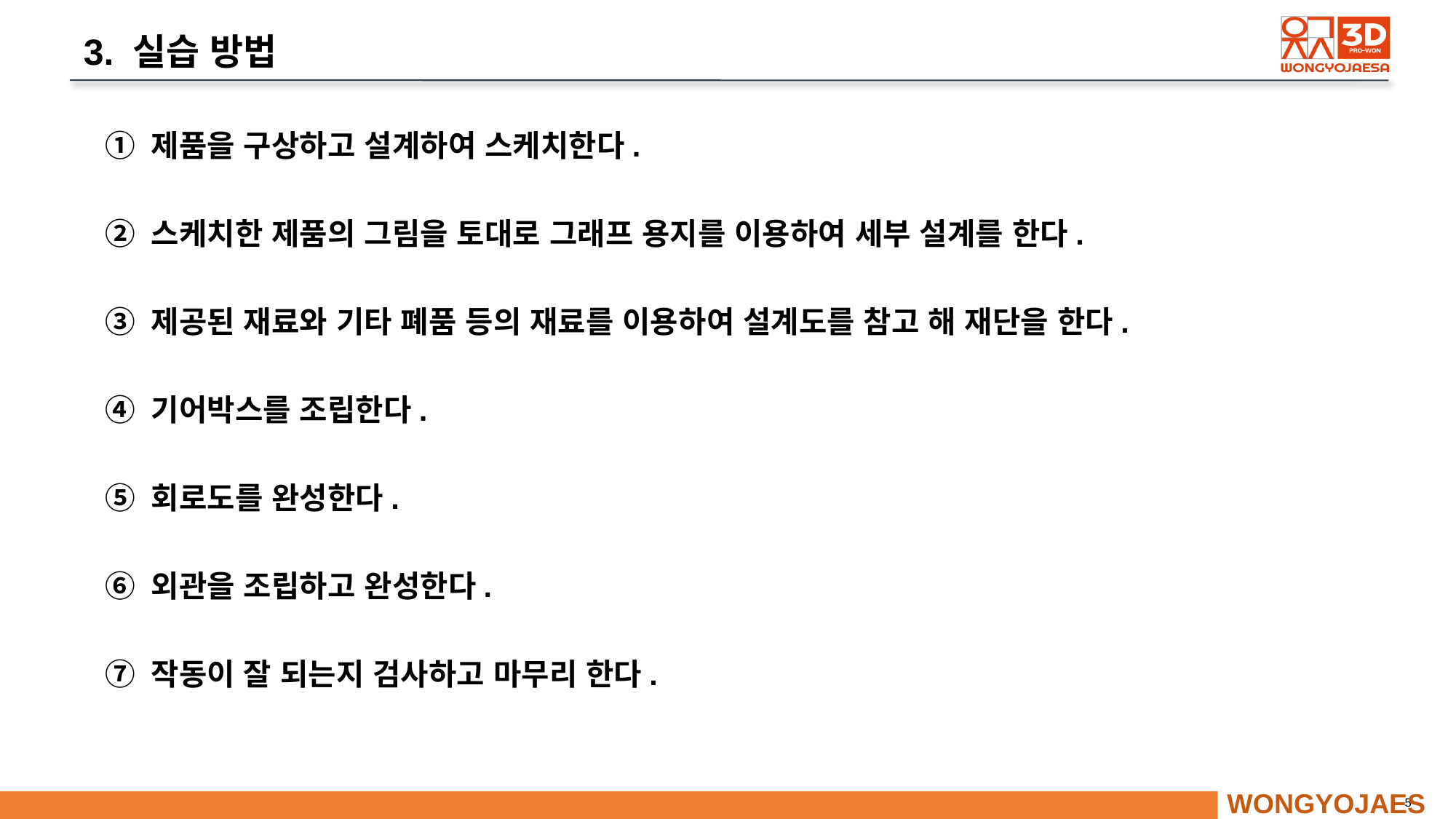

# 3. 실습 방법
① 제품을 구상하고 설계하여 스케치한다.
② 스케치한 제품의 그림을 토대로 그래프 용지를 이용하여 세부 설계를 한다.
③ 제공된 재료와 기타 폐품 등의 재료를 이용하여 설계도를 참고 해 재단을 한다.
④ 기어박스를 조립한다.
⑤ 회로도를 완성한다.
⑥ 외관을 조립하고 완성한다.
⑦ 작동이 잘 되는지 검사하고 마무리 한다.
WONGYOJAESA